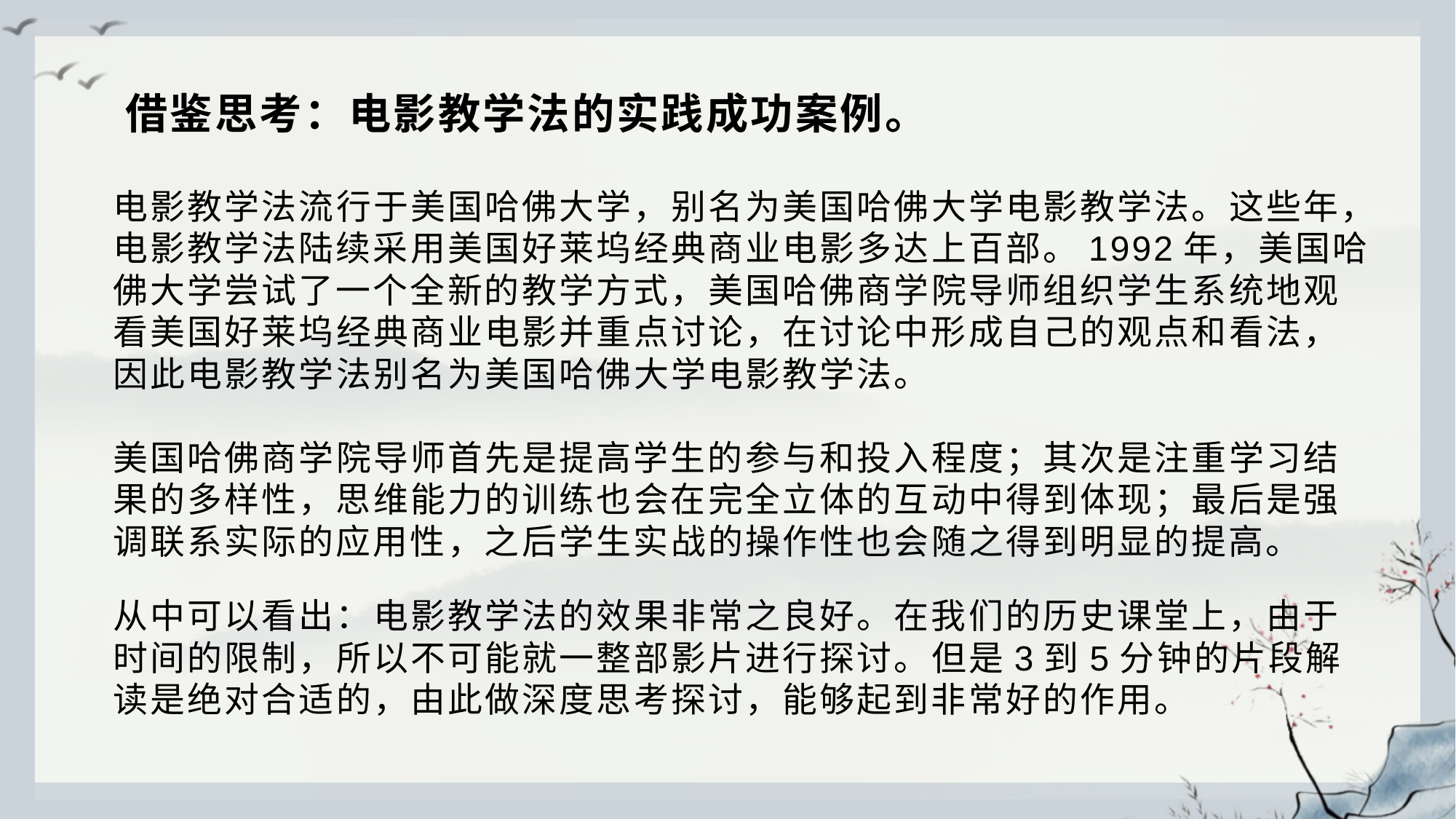

借鉴思考：电影教学法的实践成功案例。
电影教学法流行于美国哈佛大学，别名为美国哈佛大学电影教学法。这些年，电影教学法陆续采用美国好莱坞经典商业电影多达上百部。1992年，美国哈佛大学尝试了一个全新的教学方式，美国哈佛商学院导师组织学生系统地观看美国好莱坞经典商业电影并重点讨论，在讨论中形成自己的观点和看法，因此电影教学法别名为美国哈佛大学电影教学法。

美国哈佛商学院导师首先是提高学生的参与和投入程度；其次是注重学习结果的多样性，思维能力的训练也会在完全立体的互动中得到体现；最后是强调联系实际的应用性，之后学生实战的操作性也会随之得到明显的提高。

从中可以看出：电影教学法的效果非常之良好。在我们的历史课堂上，由于时间的限制，所以不可能就一整部影片进行探讨。但是3到5分钟的片段解读是绝对合适的，由此做深度思考探讨，能够起到非常好的作用。